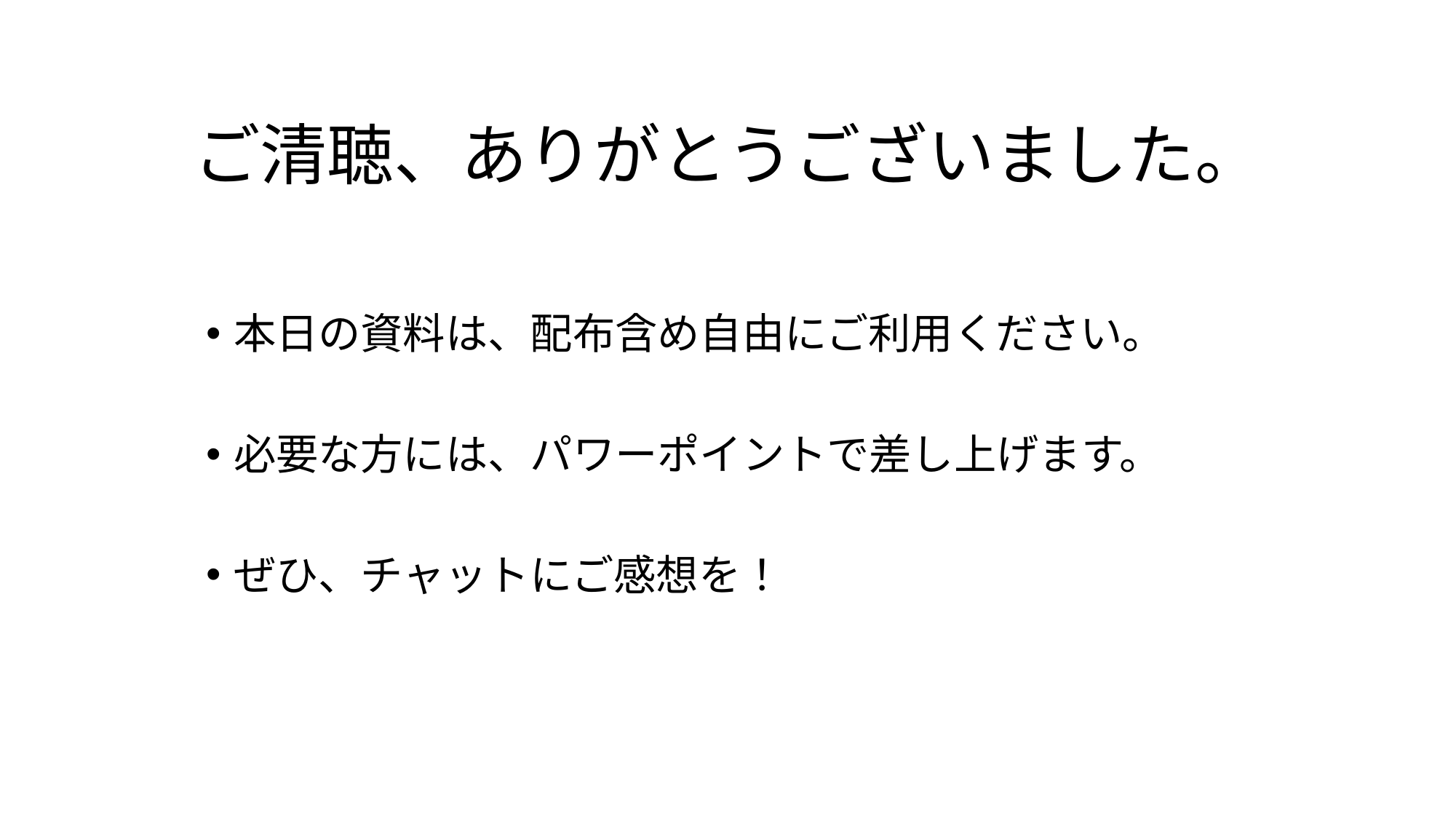

# ご清聴、ありがとうございました。
本日の資料は、配布含め自由にご利用ください。

必要な方には、パワーポイントで差し上げます。

ぜひ、チャットにご感想を！